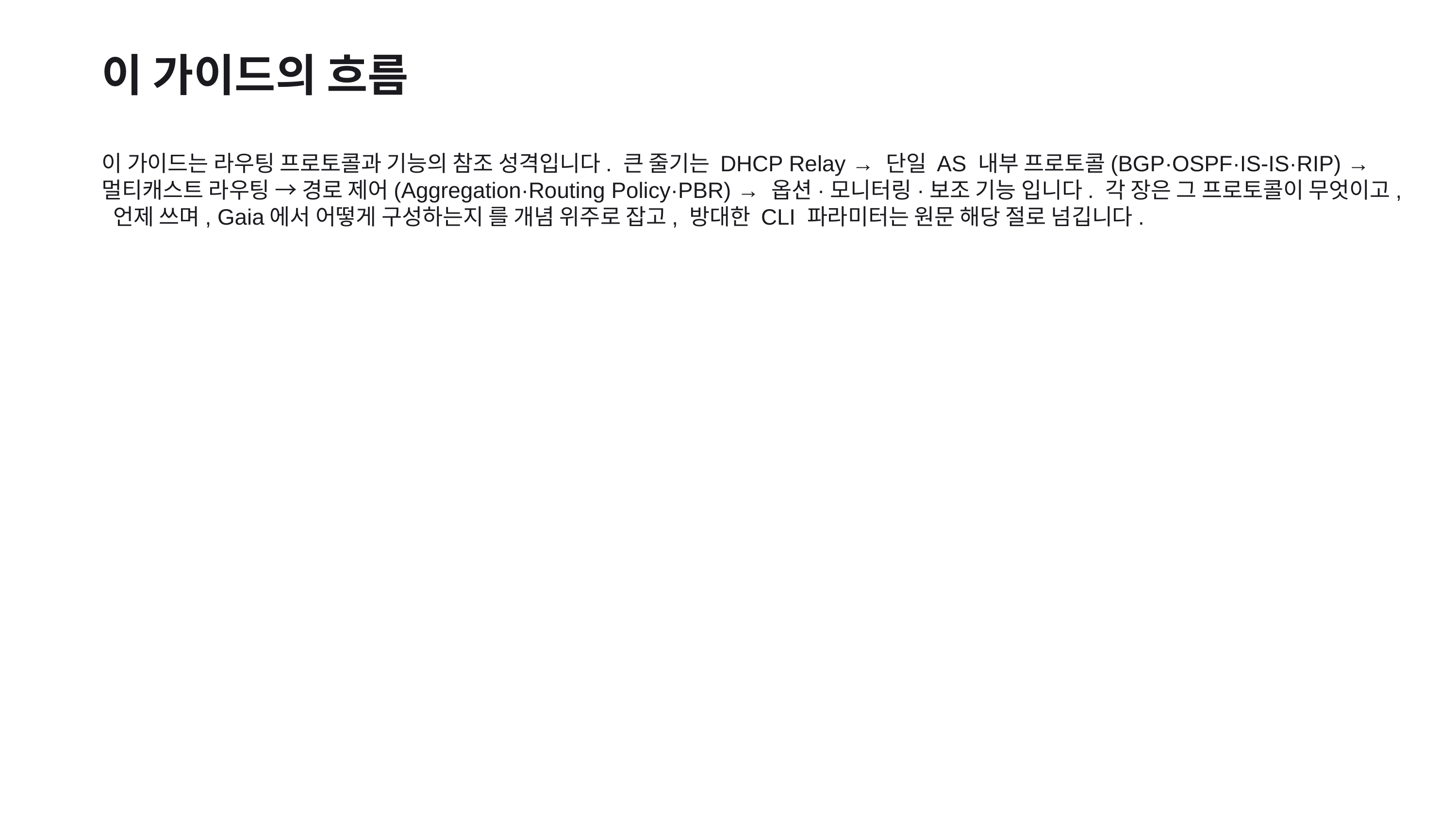

이 가이드의 흐름
이 가이드는 라우팅 프로토콜과 기능의 참조 성격입니다. 큰 줄기는 DHCP Relay → 단일 AS 내부 프로토콜(BGP·OSPF·IS-IS·RIP) → 멀티캐스트 라우팅 → 경로 제어(Aggregation·Routing Policy·PBR) → 옵션·모니터링·보조 기능 입니다. 각 장은 그 프로토콜이 무엇이고, 언제 쓰며, Gaia에서 어떻게 구성하는지 를 개념 위주로 잡고, 방대한 CLI 파라미터는 원문 해당 절로 넘깁니다.